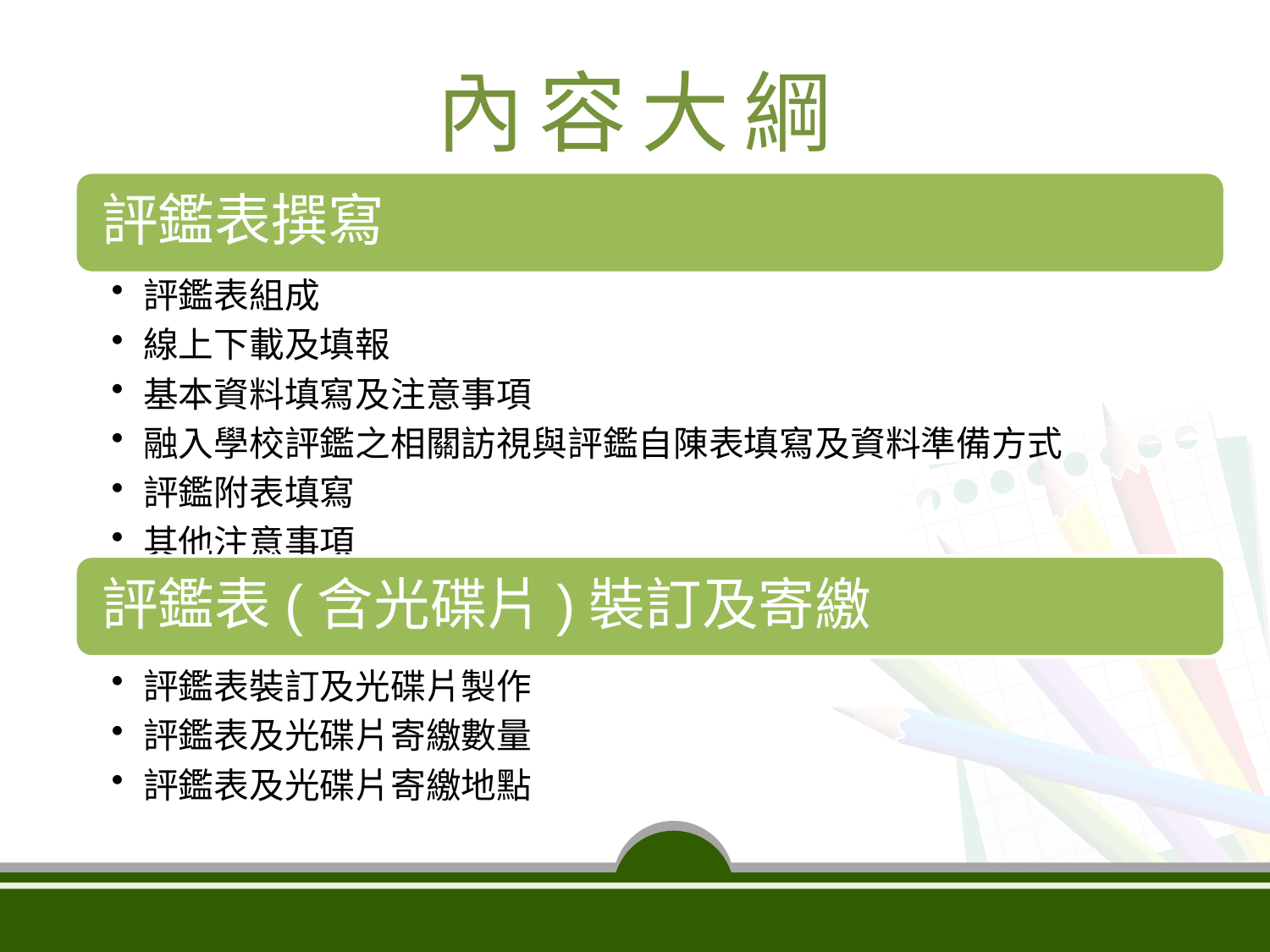

內 容 大 綱
評鑑表撰寫
評鑑表組成
線上下載及填報
基本資料填寫及注意事項
融入學校評鑑之相關訪視與評鑑自陳表填寫及資料準備方式
評鑑附表填寫
其他注意事項

評鑑表(含光碟片)裝訂及寄繳
評鑑表裝訂及光碟片製作
評鑑表及光碟片寄繳數量
評鑑表及光碟片寄繳地點